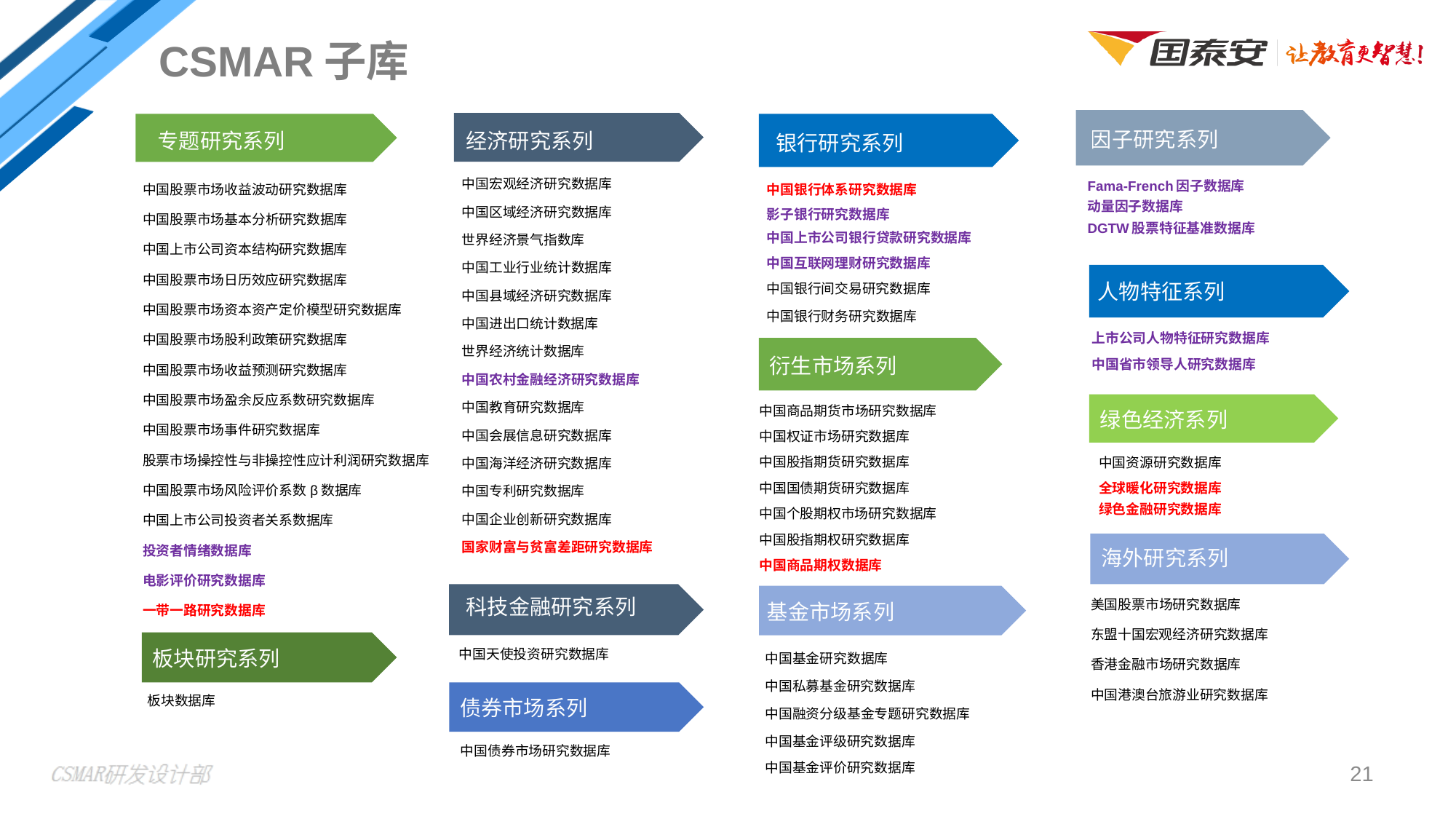

CSMAR子库

因子研究系列
专题研究系列
经济研究系列

银行研究系列
| 中国宏观经济研究数据库 |
| --- |
| 中国区域经济研究数据库 |
| 世界经济景气指数库 |
| 中国工业行业统计数据库 |
| 中国县域经济研究数据库 |
| 中国进出口统计数据库 |
| 世界经济统计数据库 |
| 中国农村金融经济研究数据库 |
| 中国教育研究数据库 |
| 中国会展信息研究数据库 |
| 中国海洋经济研究数据库 |
| 中国专利研究数据库 |
| 中国企业创新研究数据库 |
| 国家财富与贫富差距研究数据库 |
|  |
| Fama-French因子数据库 |
| --- |
| 动量因子数据库 |
| DGTW股票特征基准数据库 |
| 中国股票市场收益波动研究数据库 |
| --- |
| 中国股票市场基本分析研究数据库 |
| 中国上市公司资本结构研究数据库 |
| 中国股票市场日历效应研究数据库 |
| 中国股票市场资本资产定价模型研究数据库 |
| 中国股票市场股利政策研究数据库 |
| 中国股票市场收益预测研究数据库 |
| 中国股票市场盈余反应系数研究数据库 |
| 中国股票市场事件研究数据库 |
| 股票市场操控性与非操控性应计利润研究数据库 |
| 中国股票市场风险评价系数β数据库 |
| 中国上市公司投资者关系数据库 |
| 投资者情绪数据库 |
| 电影评价研究数据库 |
| 一带一路研究数据库 |
| 中国银行体系研究数据库 |
| --- |
| 影子银行研究数据库 |
| 中国上市公司银行贷款研究数据库 |
| 中国互联网理财研究数据库 |
| 中国银行间交易研究数据库 |
| 中国银行财务研究数据库 |

人物特征系列
| 上市公司人物特征研究数据库 |
| --- |
| 中国省市领导人研究数据库 |
衍生市场系列

绿色经济系列

| 中国商品期货市场研究数据库 |
| --- |
| 中国权证市场研究数据库 |
| 中国股指期货研究数据库 |
| 中国国债期货研究数据库 |
| 中国个股期权市场研究数据库 |
| 中国股指期权研究数据库 |
| 中国商品期权数据库 |
| 中国资源研究数据库 |
| --- |
| 全球暖化研究数据库 |
| 绿色金融研究数据库 |
海外研究系列

科技金融研究系列

基金市场系列
| 美国股票市场研究数据库 |
| --- |
| 东盟十国宏观经济研究数据库 |
| 香港金融市场研究数据库 |
| 中国港澳台旅游业研究数据库 |
板块研究系列

| 中国天使投资研究数据库 |
| --- |
| 中国基金研究数据库 |
| --- |
| 中国私募基金研究数据库 |
| 中国融资分级基金专题研究数据库 |
| 中国基金评级研究数据库 |
| 中国基金评价研究数据库 |

债券市场系列
| 板块数据库 |
| --- |
| 中国债券市场研究数据库 |
| --- |
21